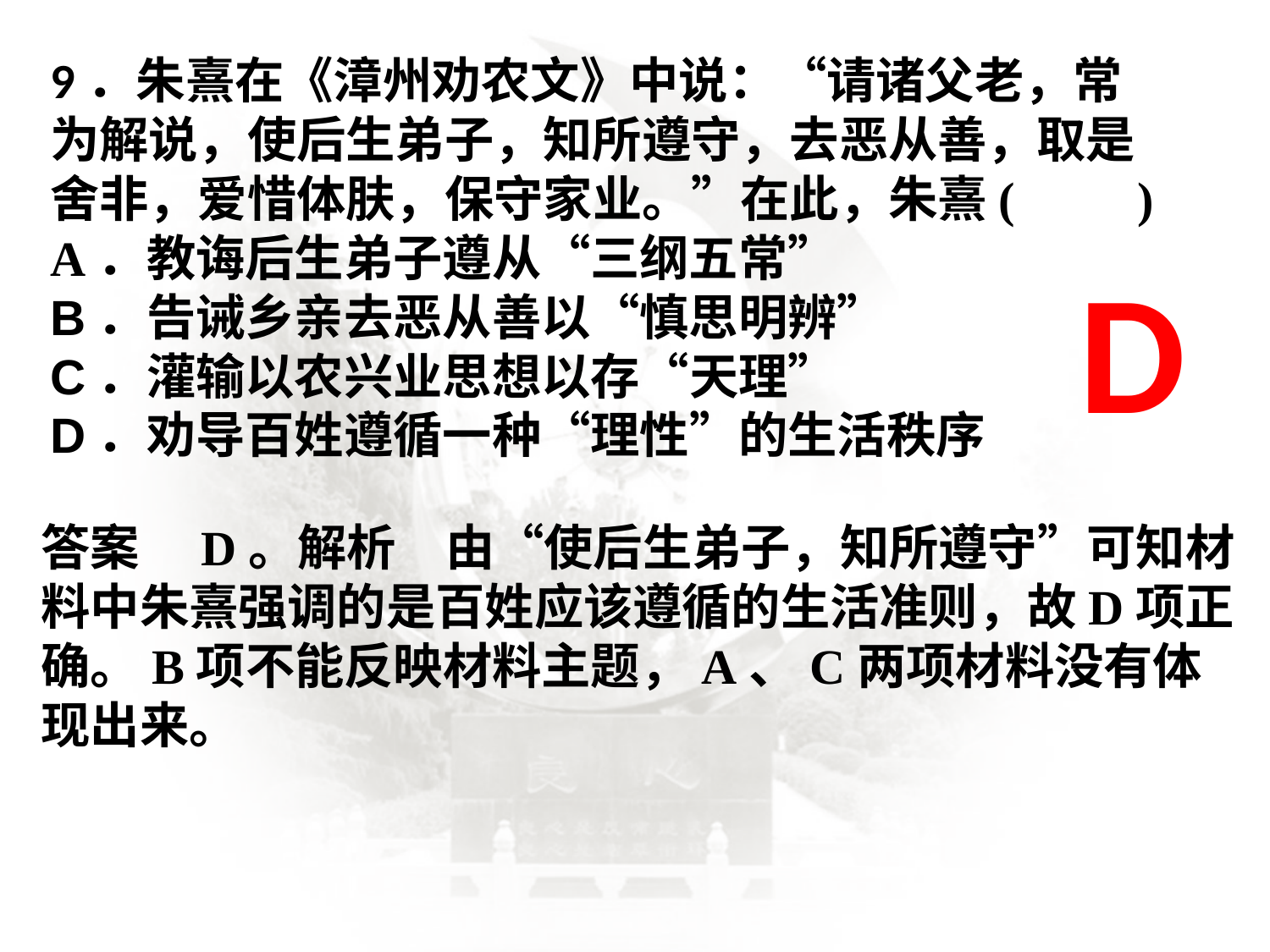

9．朱熹在《漳州劝农文》中说：“请诸父老，常为解说，使后生弟子，知所遵守，去恶从善，取是舍非，爱惜体肤，保守家业。”在此，朱熹(　　)A．教诲后生弟子遵从“三纲五常”B．告诫乡亲去恶从善以“慎思明辨”C．灌输以农兴业思想以存“天理”D．劝导百姓遵循一种“理性”的生活秩序
D
答案　D。解析　由“使后生弟子，知所遵守”可知材料中朱熹强调的是百姓应该遵循的生活准则，故D项正确。B项不能反映材料主题，A、C两项材料没有体现出来。